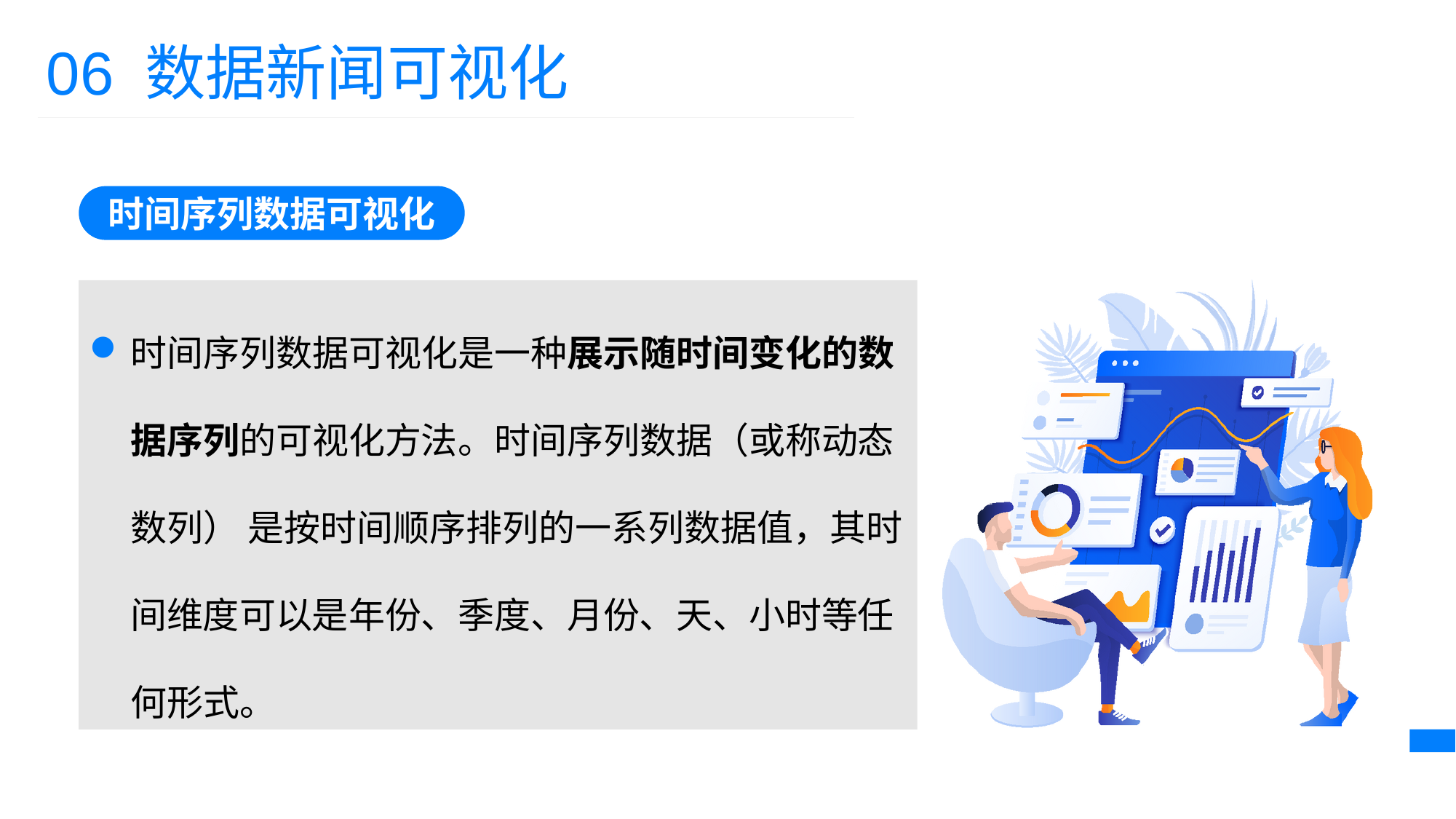

06 数据新闻可视化
时间序列数据可视化
时间序列数据可视化是一种展示随时间变化的数据序列的可视化方法。时间序列数据（或称动态数列） 是按时间顺序排列的一系列数据值，其时间维度可以是年份、季度、月份、天、小时等任何形式。